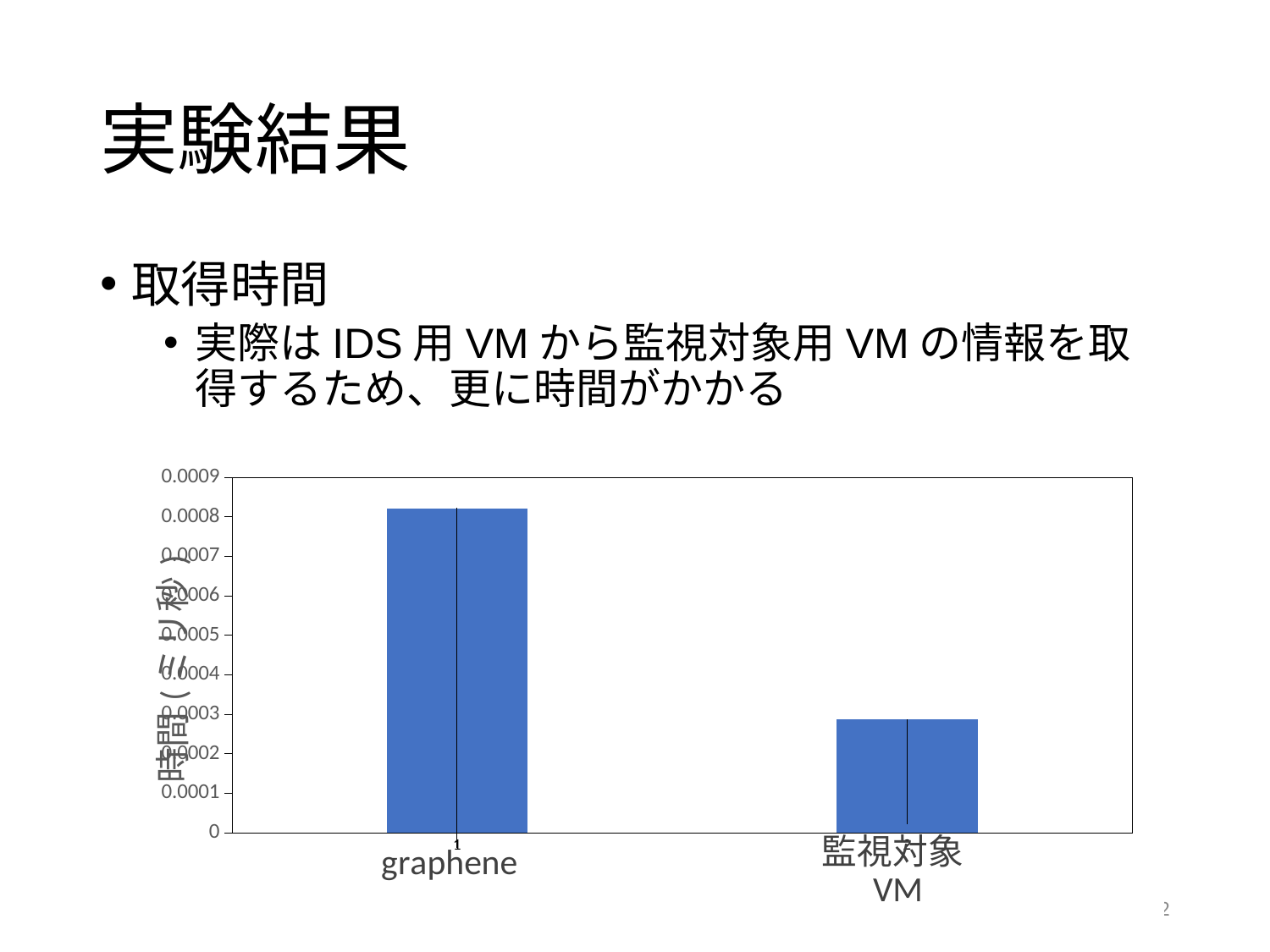

# 実験結果
取得時間
実際はIDS用VMから監視対象用VMの情報を取得するため、更に時間がかかる

### Chart

| Category |  |
|---|---|
22